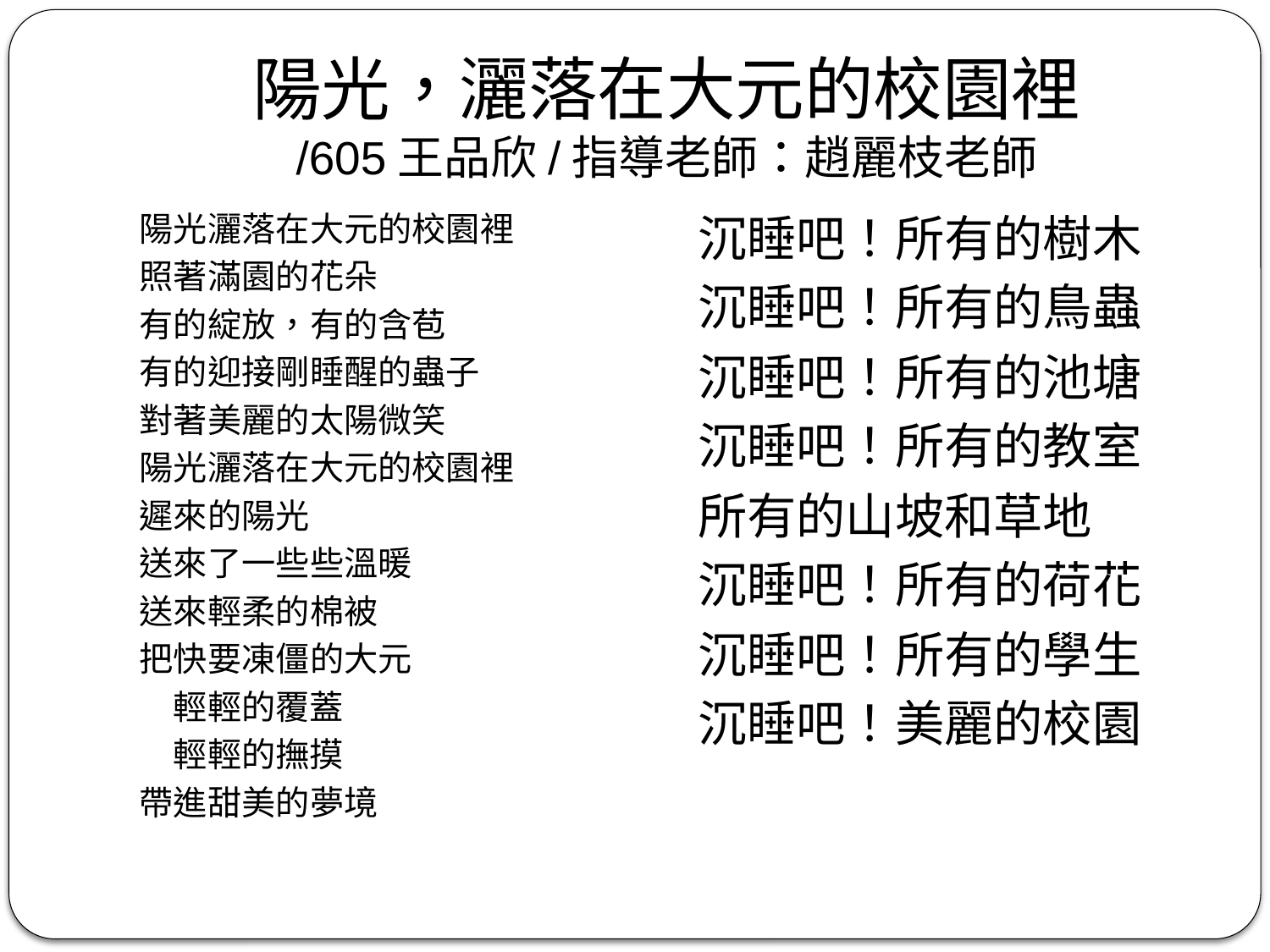

# 陽光，灑落在大元的校園裡 /605王品欣/指導老師：趙麗枝老師
陽光灑落在大元的校園裡
照著滿園的花朵
有的綻放，有的含苞
有的迎接剛睡醒的蟲子
對著美麗的太陽微笑
陽光灑落在大元的校園裡
遲來的陽光
送來了一些些溫暖
送來輕柔的棉被
把快要凍僵的大元
輕輕的覆蓋
輕輕的撫摸
帶進甜美的夢境

沉睡吧！所有的樹木
沉睡吧！所有的鳥蟲
沉睡吧！所有的池塘
沉睡吧！所有的教室
所有的山坡和草地
沉睡吧！所有的荷花
沉睡吧！所有的學生
沉睡吧！美麗的校園